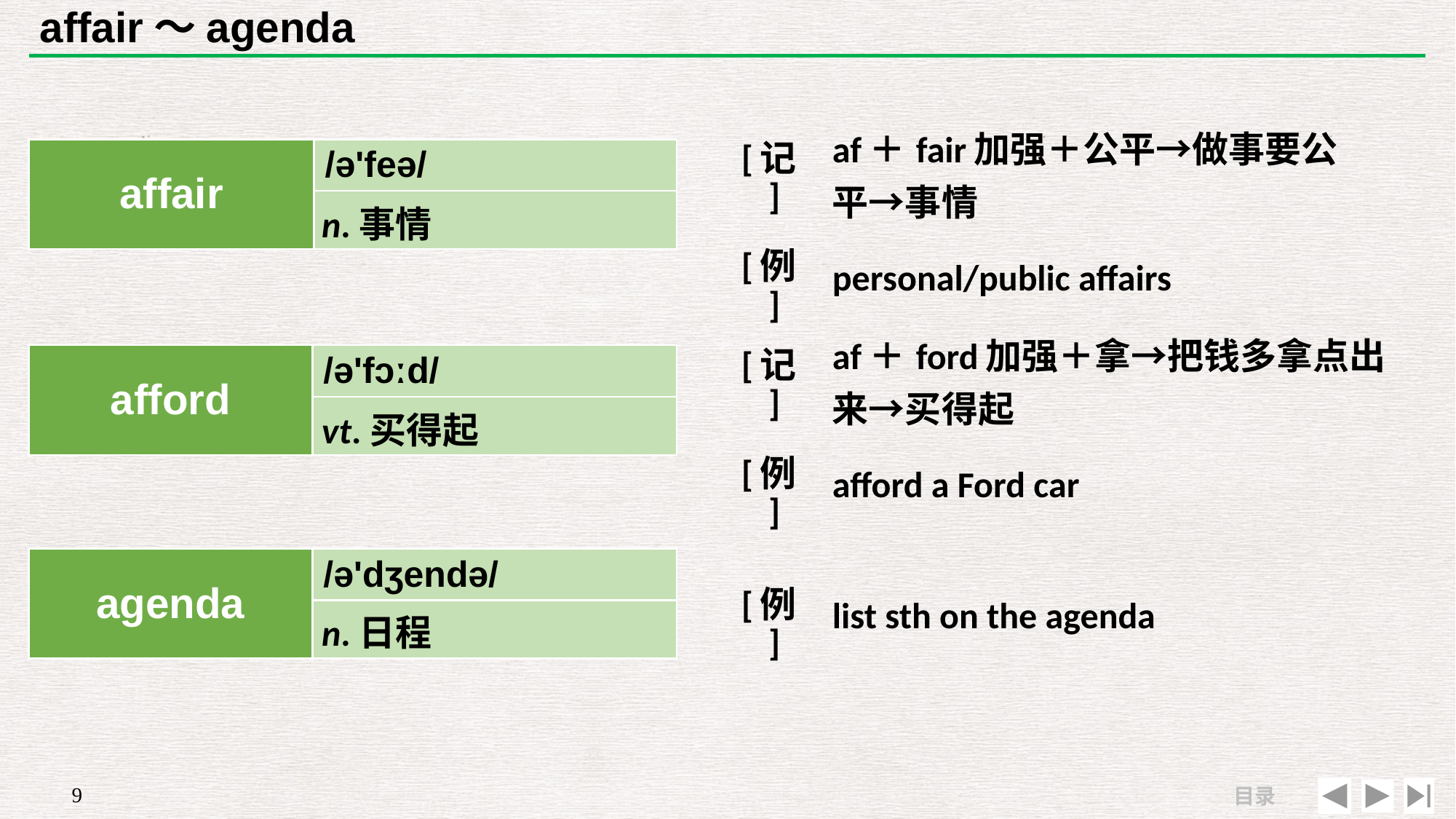

# affair～agenda

| [记] | af＋fair加强＋公平→做事要公平→事情 |
| --- | --- |
| [例] | personal/public affairs |
| affair | /ə'feə/ |
| --- | --- |
|  |  |
n.事情
| [记] | af＋ford加强＋拿→把钱多拿点出来→买得起 |
| --- | --- |
| [例] | afford a Ford car |
| afford | /ə'fɔːd/ |
| --- | --- |
|  |  |
vt.买得起
|  |  |
| --- | --- |
| [例] | list sth on the agenda |
| agenda | /ə'dʒendə/ |
| --- | --- |
|  |  |
n.日程